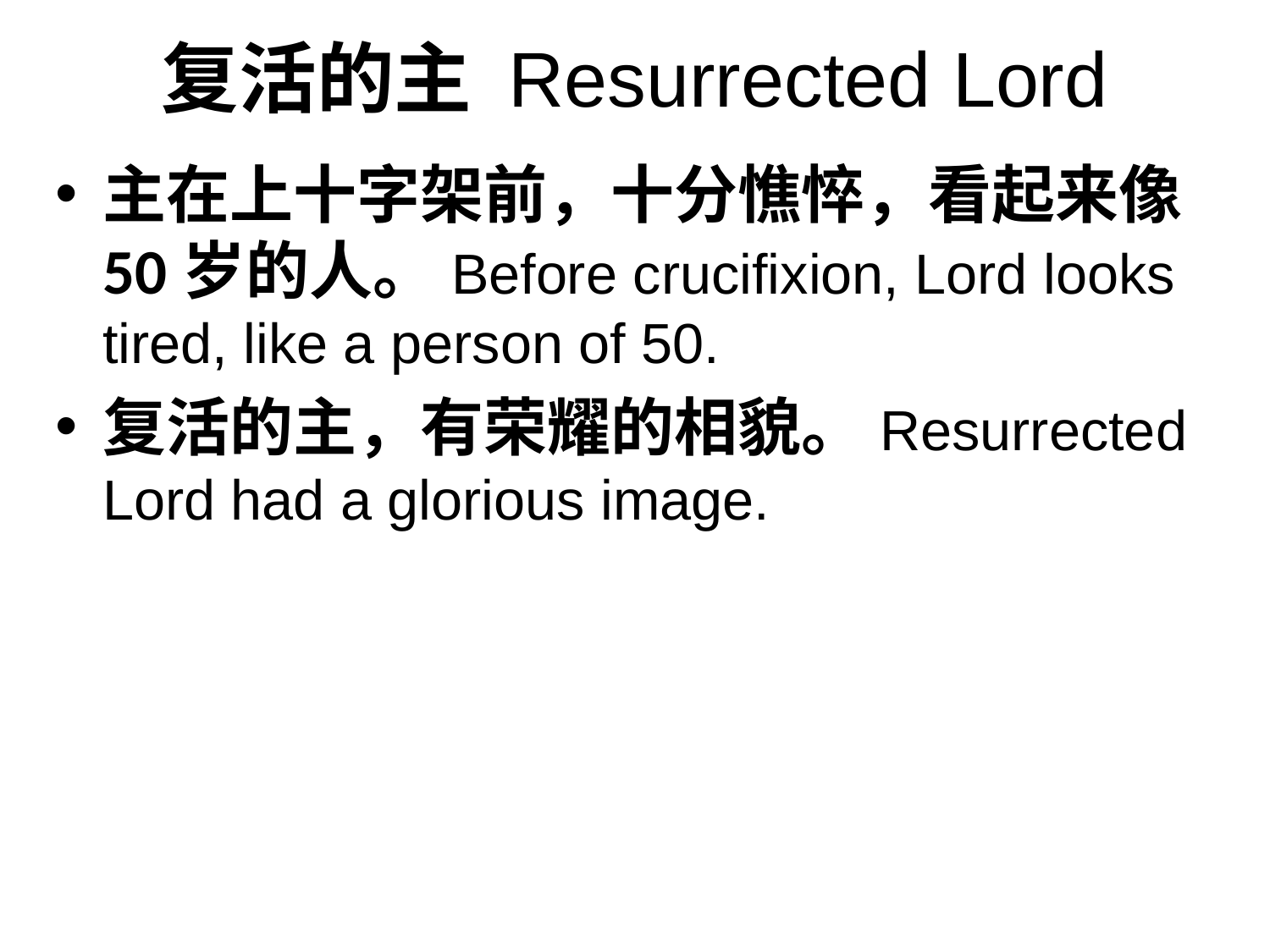

# 复活的主 Resurrected Lord
主在上十字架前，十分憔悴，看起来像50岁的人。Before crucifixion, Lord looks tired, like a person of 50.
复活的主，有荣耀的相貌。Resurrected Lord had a glorious image.